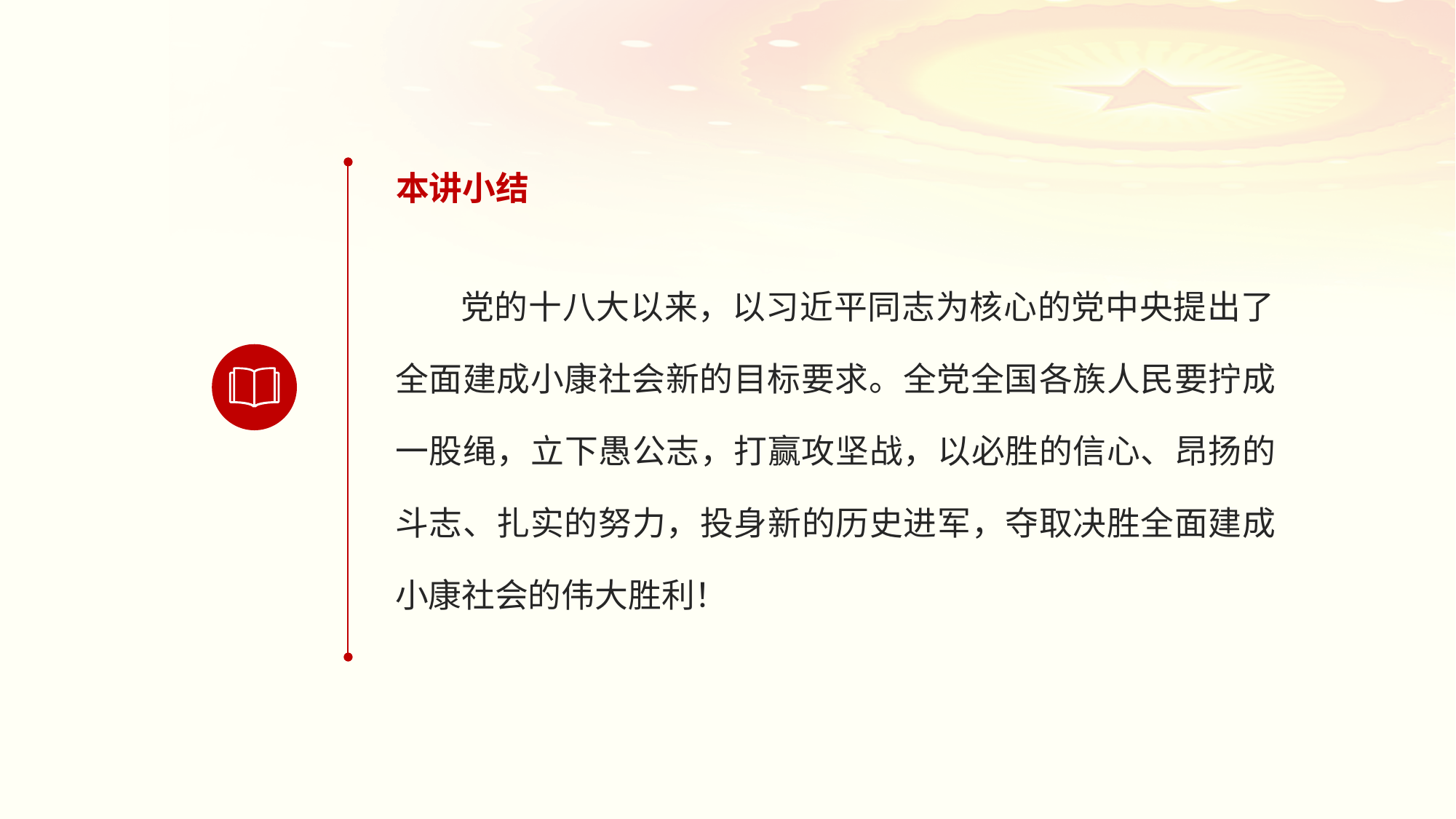

本讲小结

       党的十八大以来，以习近平同志为核心的党中央提出了全面建成小康社会新的目标要求。全党全国各族人民要拧成一股绳，立下愚公志，打赢攻坚战，以必胜的信心、昂扬的斗志、扎实的努力，投身新的历史进军，夺取决胜全面建成小康社会的伟大胜利！